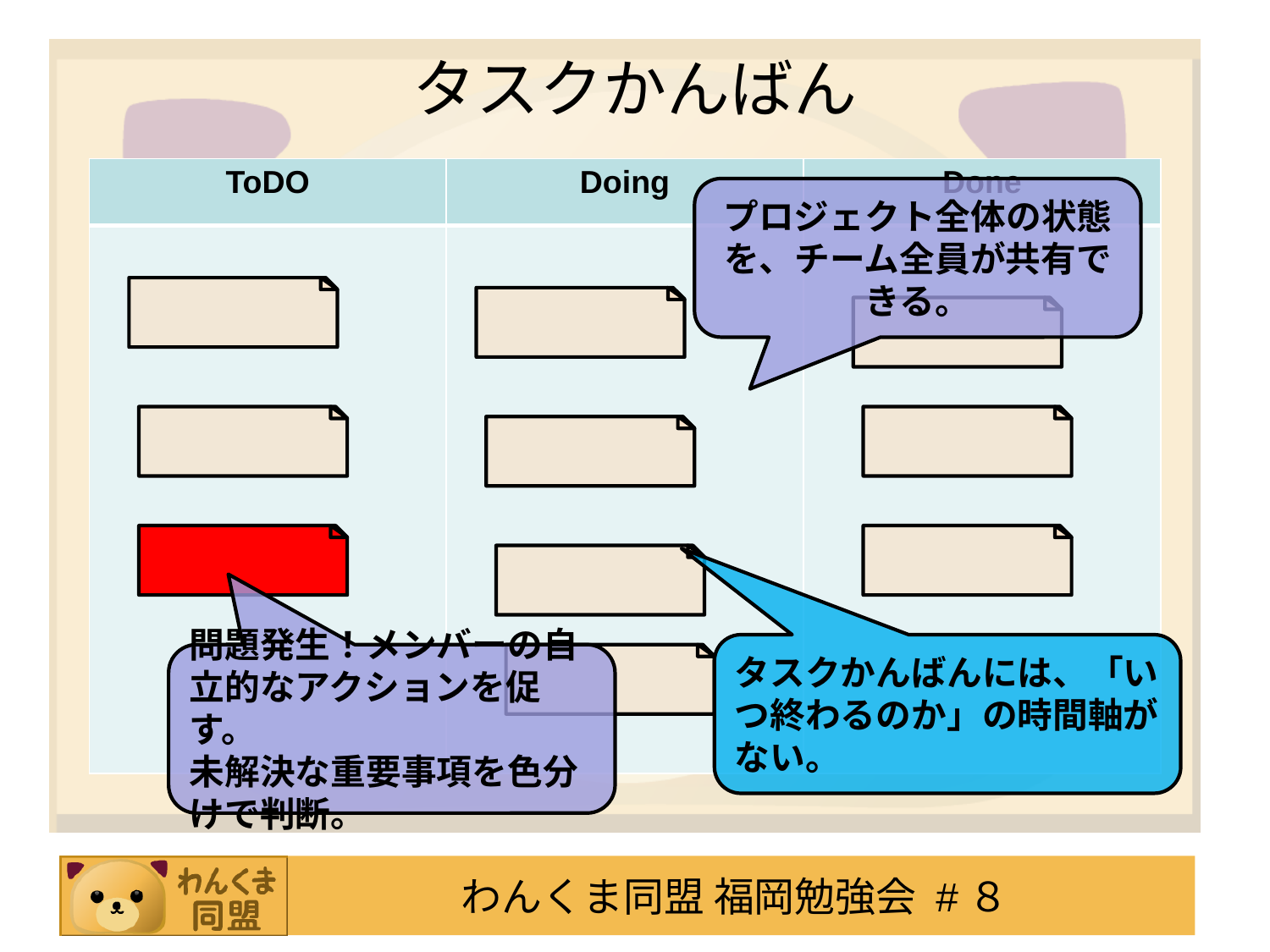

# タスクかんばん
| ToDO | Doing | Done |
| --- | --- | --- |
|  |  |  |
プロジェクト全体の状態を、チーム全員が共有できる。

タスクかんばんには、「いつ終わるのか」の時間軸がない。
問題発生！メンバーの自立的なアクションを促す。
未解決な重要事項を色分けで判断。